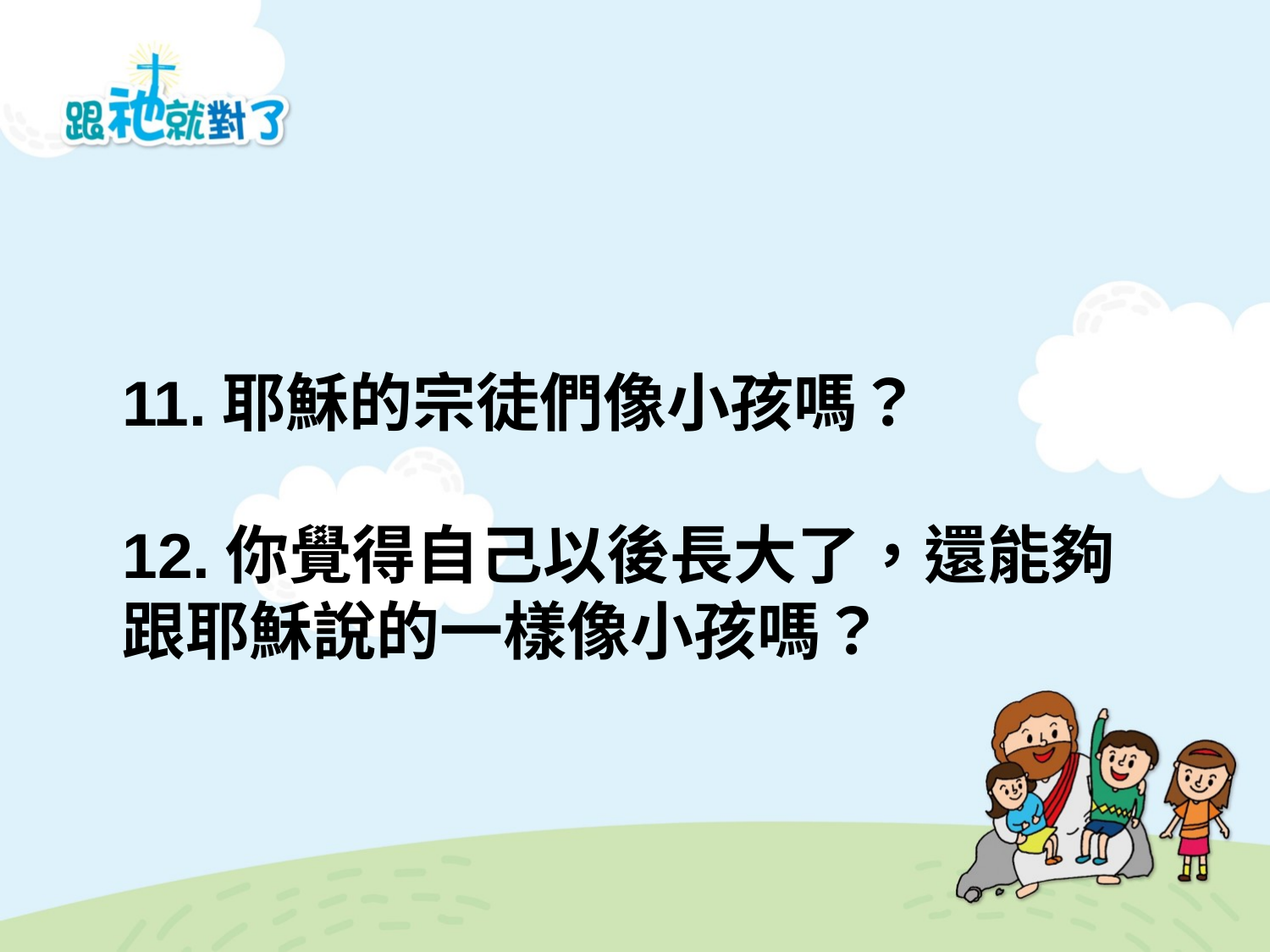

11.耶穌的宗徒們像小孩嗎？

12.你覺得自己以後長大了，還能夠跟耶穌說的一樣像小孩嗎？